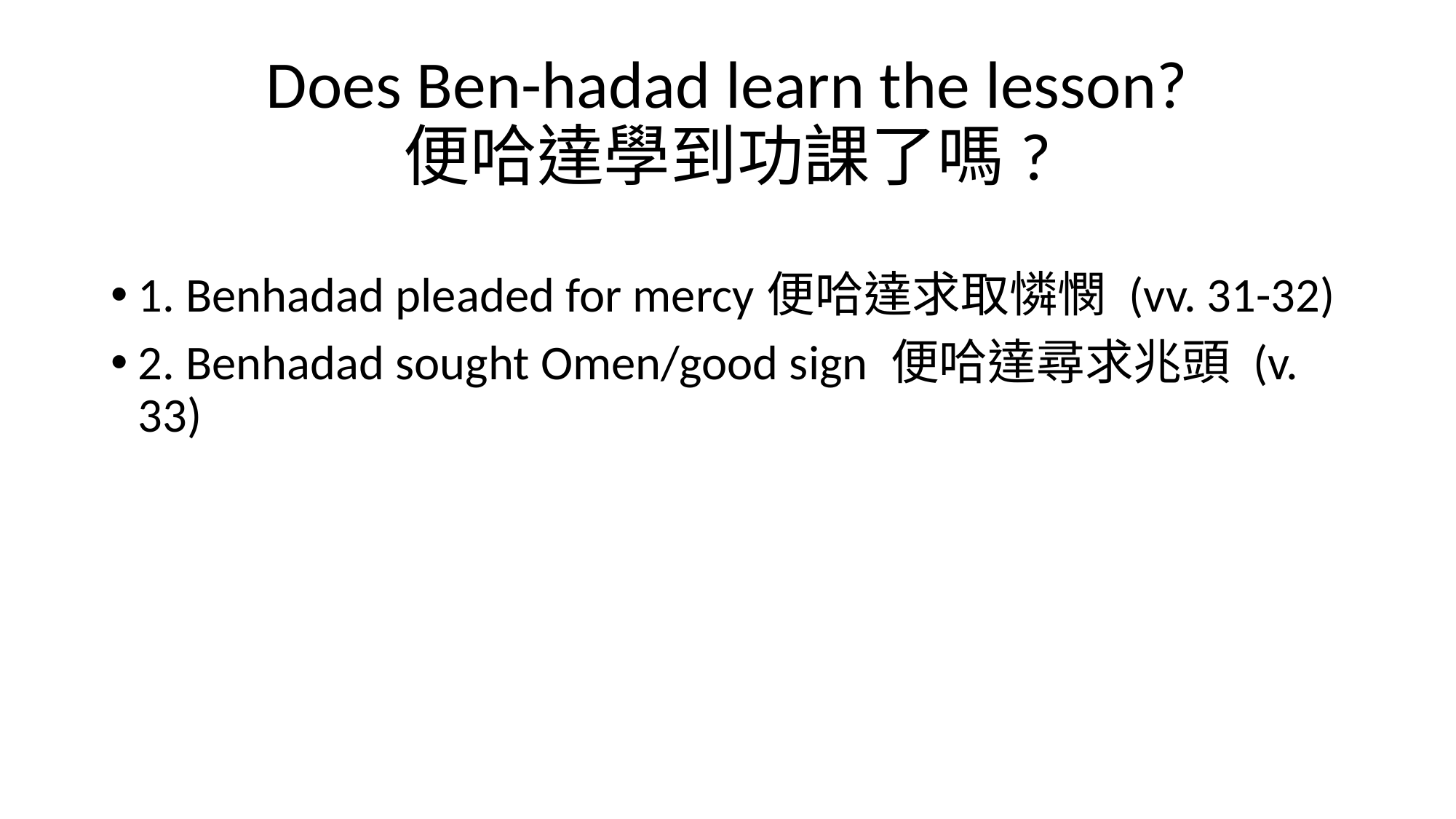

# Does Ben-hadad learn the lesson? 便哈達學到功課了嗎?
1. Benhadad pleaded for mercy便哈達求取憐憫 (vv. 31-32)
2. Benhadad sought Omen/good sign 便哈達尋求兆頭 (v. 33)